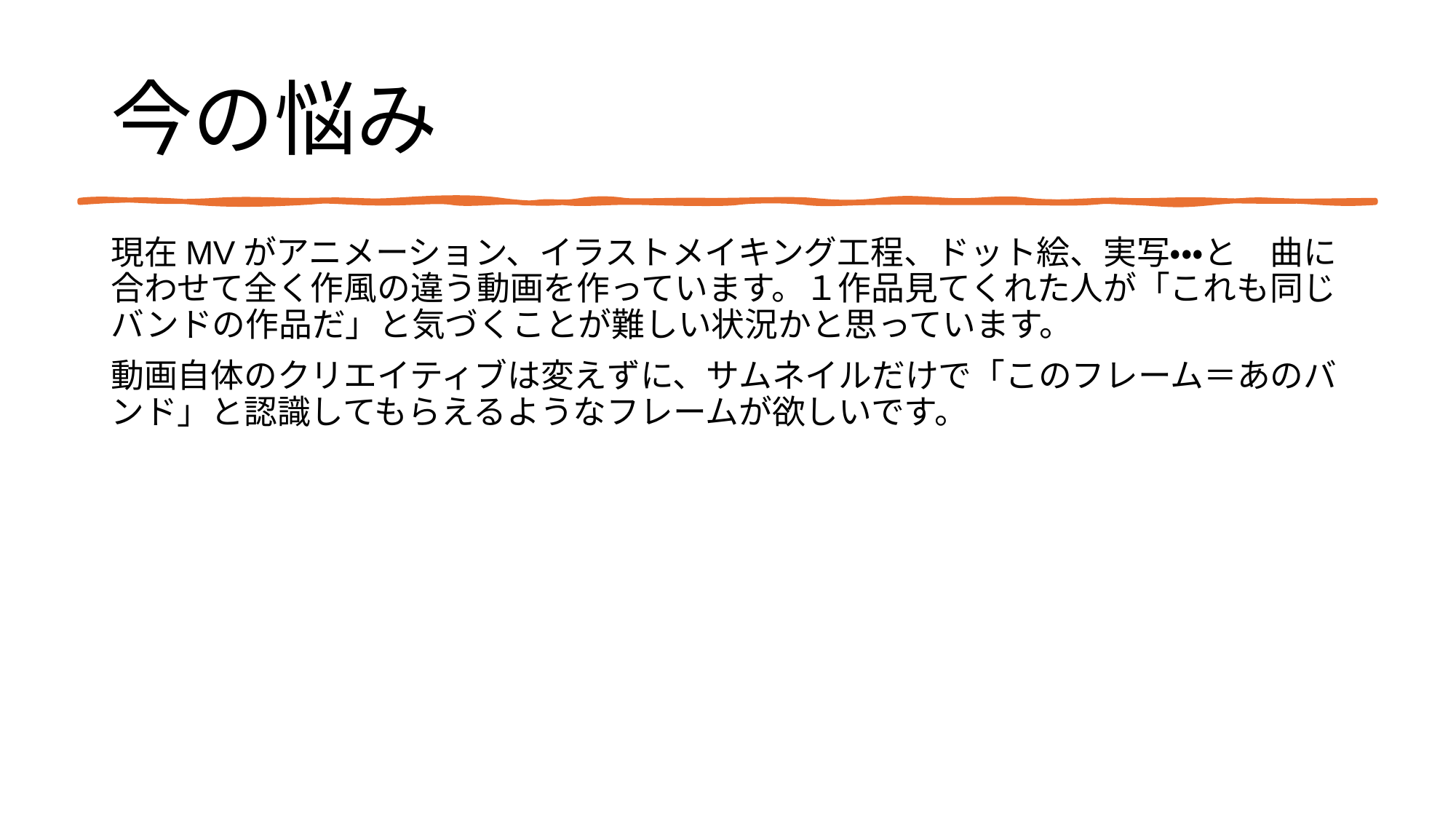

# 今の悩み

現在MVがアニメーション、イラストメイキング工程、ドット絵、実写・・・と　曲に合わせて全く作風の違う動画を作っています。１作品見てくれた人が「これも同じバンドの作品だ」と気づくことが難しい状況かと思っています。
動画自体のクリエイティブは変えずに、サムネイルだけで「このフレーム＝あのバンド」と認識してもらえるようなフレームが欲しいです。